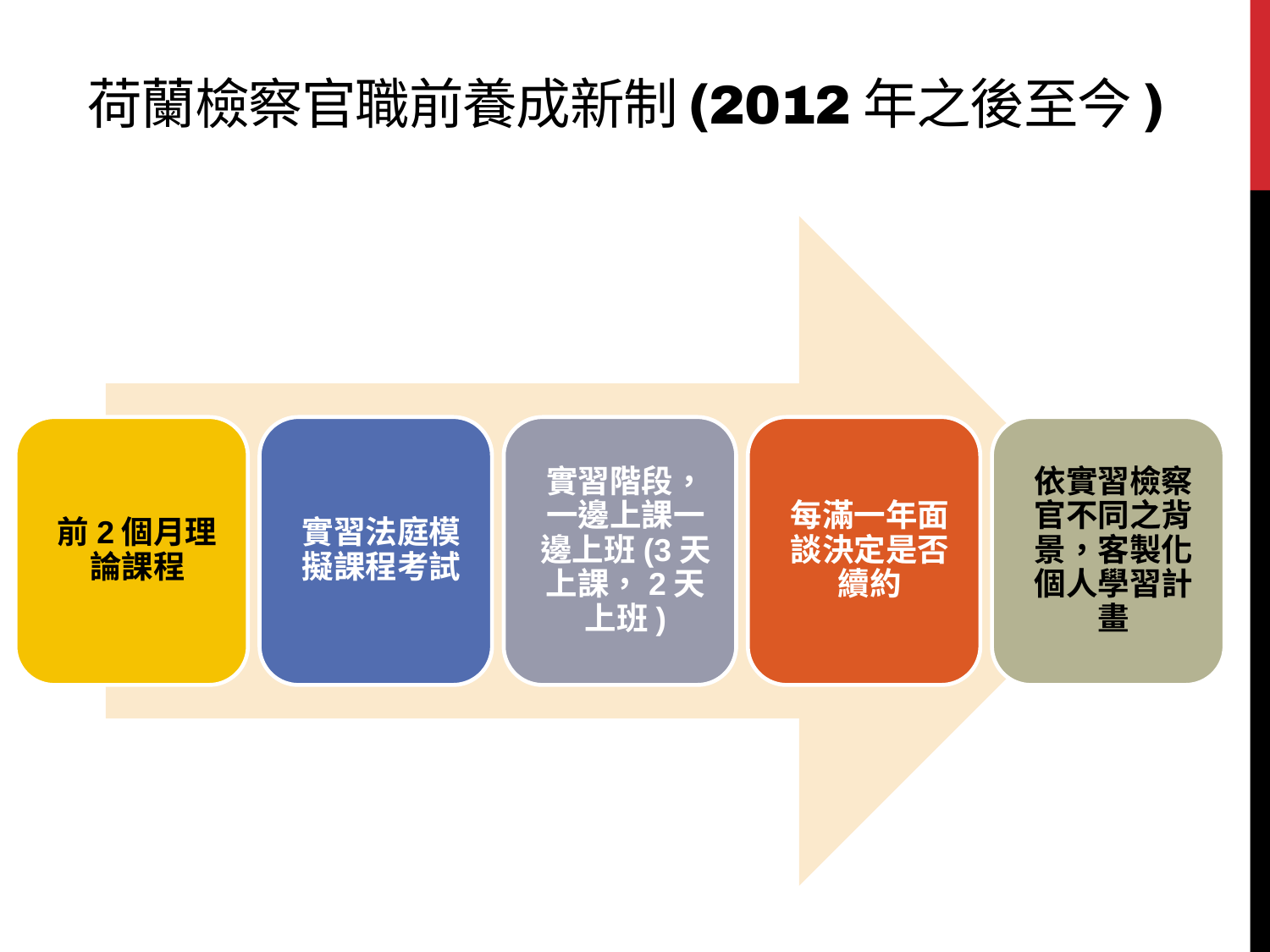

# 荷蘭檢察官職前養成新制(2012年之後至今)
前2個月理論課程
實習法庭模擬課程考試
實習階段，一邊上課一邊上班(3天上課，2天上班)
每滿一年面談決定是否續約
依實習檢察官不同之背景，客製化個人學習計畫